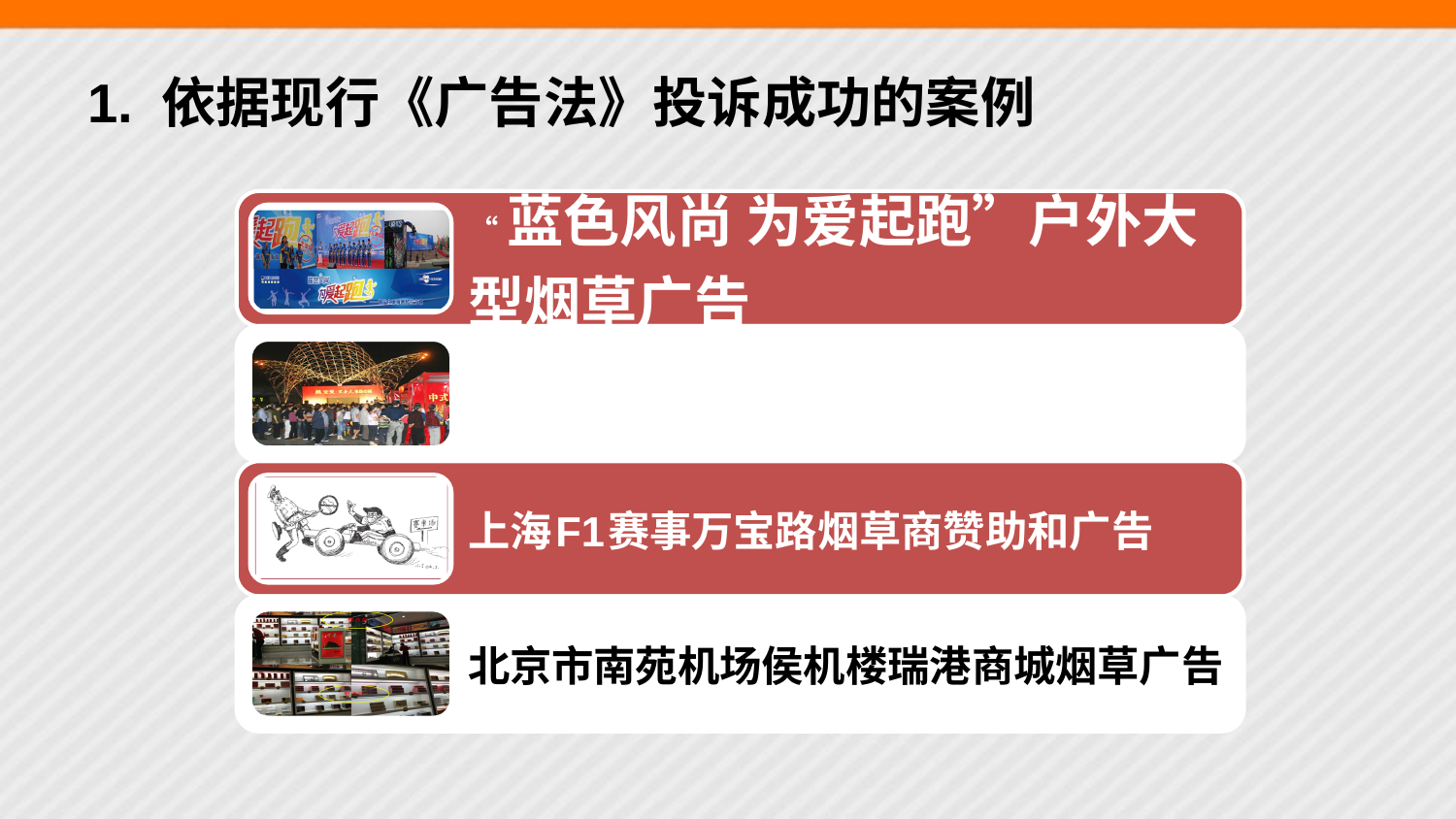

# 1. 依据现行《广告法》投诉成功的案例
江西中烟“金圣”黑老虎烟草广告
上海F1赛事万宝路烟草商赞助和广告
北京市南苑机场侯机楼瑞港商城烟草广告